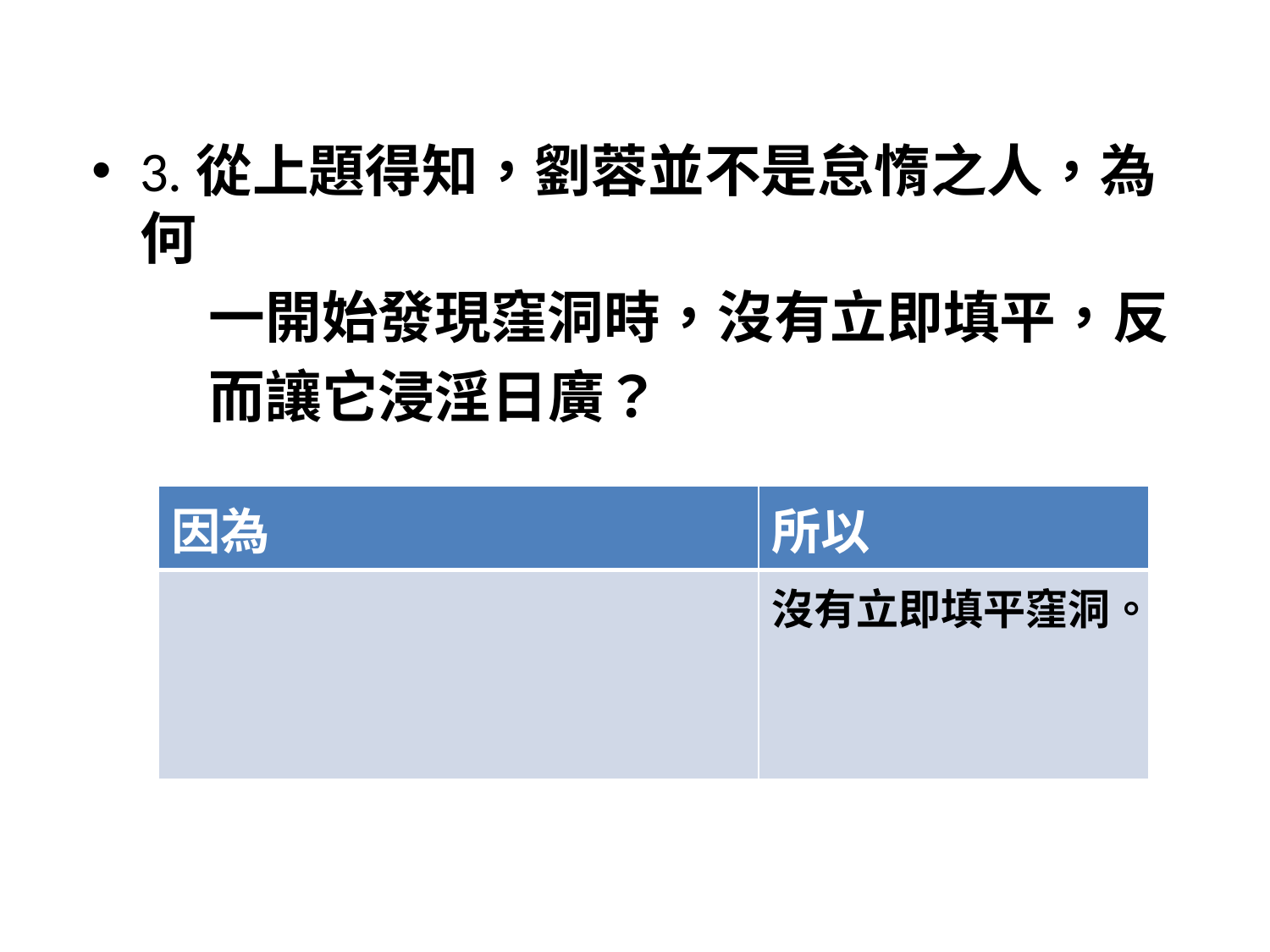

3.從上題得知，劉蓉並不是怠惰之人，為何
        一開始發現窪洞時，沒有立即填平，反
        而讓它浸淫日廣？

| 因為 | 所以 |
| --- | --- |
|  | 沒有立即填平窪洞。 |